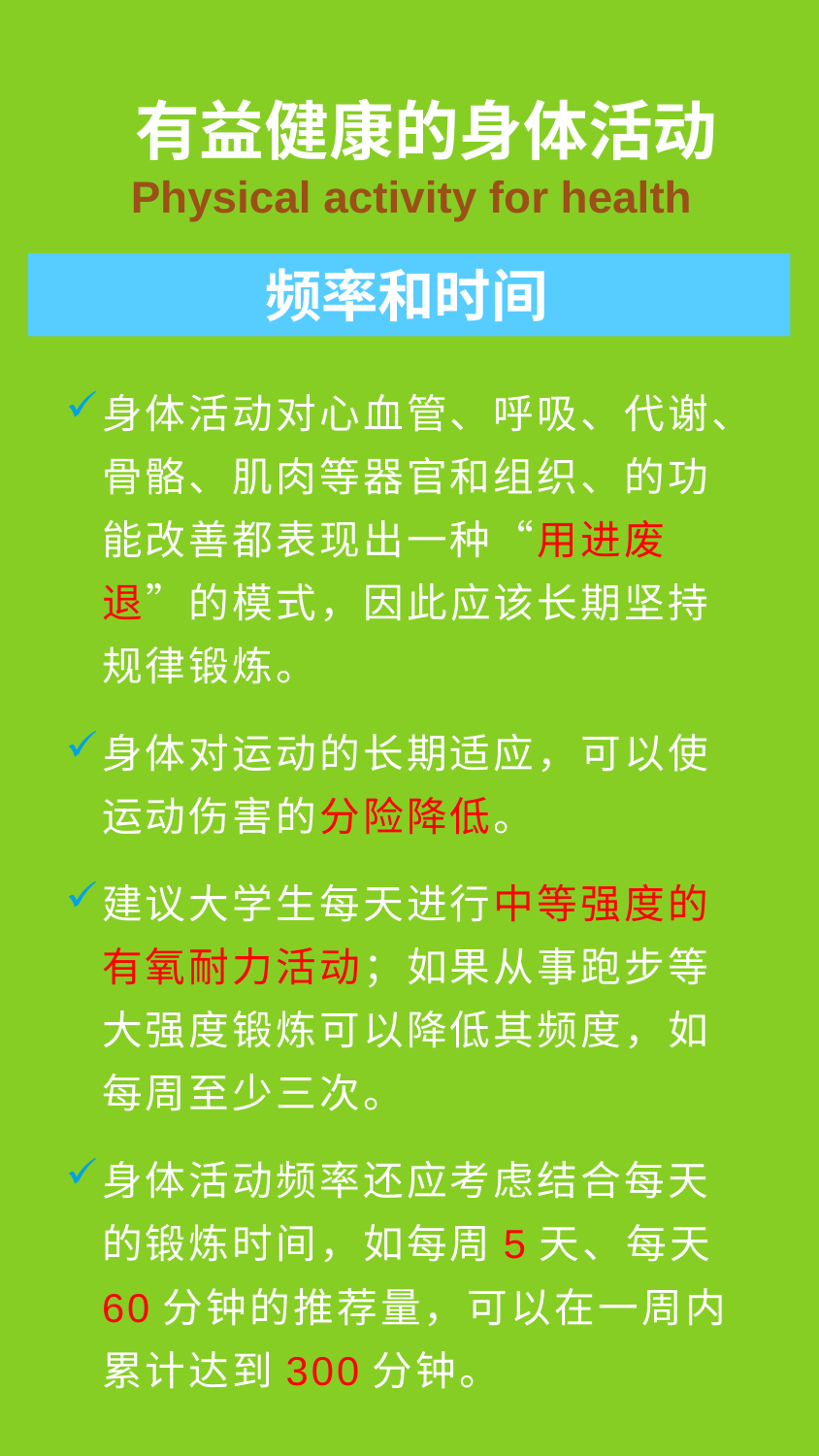

有益健康的身体活动
Physical activity for health

频率和时间
身体活动对心血管、呼吸、代谢、骨骼、肌肉等器官和组织、的功能改善都表现出一种“用进废退”的模式，因此应该长期坚持规律锻炼。
身体对运动的长期适应，可以使运动伤害的分险降低。
建议大学生每天进行中等强度的有氧耐力活动；如果从事跑步等大强度锻炼可以降低其频度，如每周至少三次。
身体活动频率还应考虑结合每天的锻炼时间，如每周5天、每天60分钟的推荐量，可以在一周内累计达到300分钟。